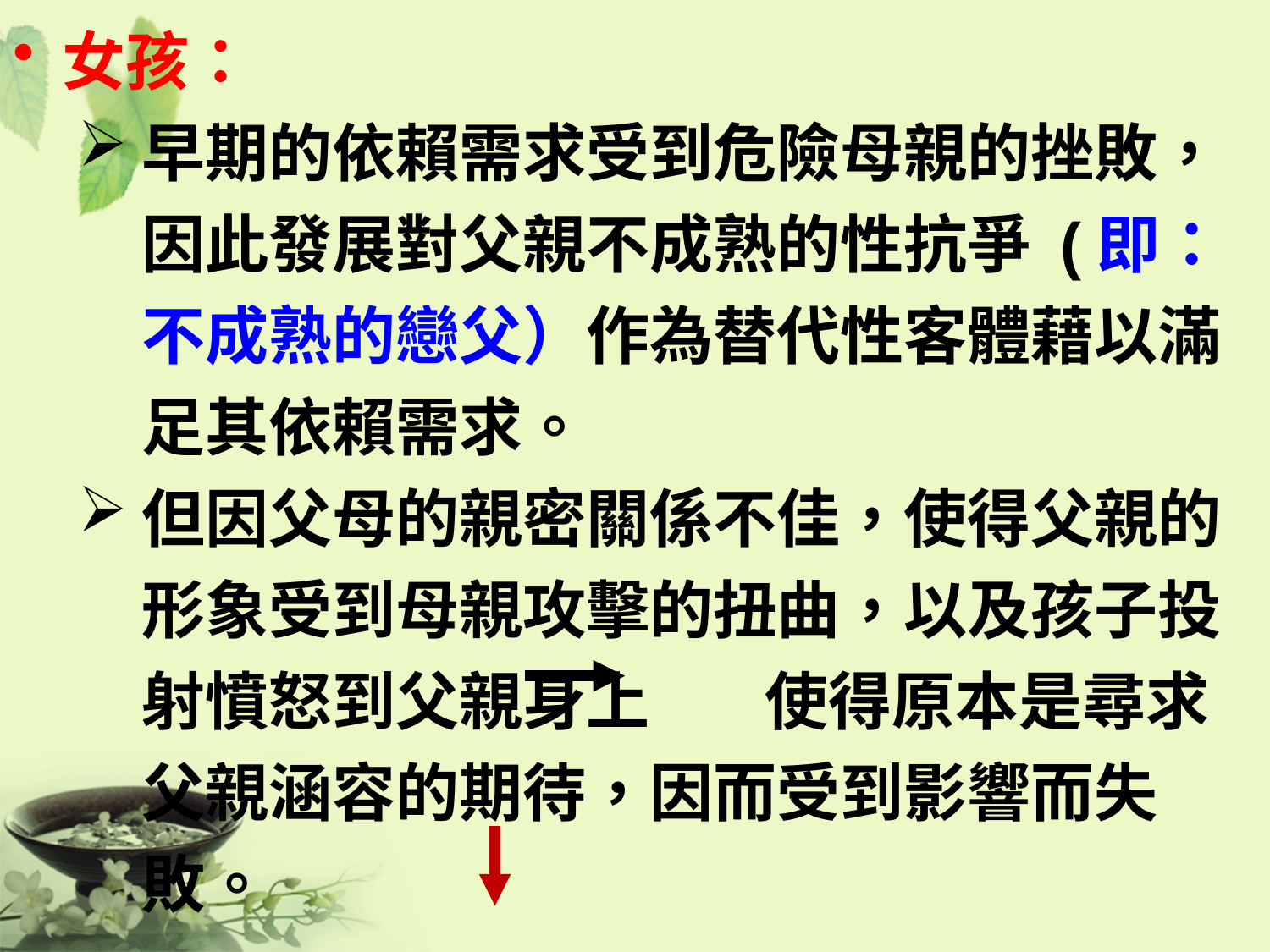

女孩：
早期的依賴需求受到危險母親的挫敗，因此發展對父親不成熟的性抗爭 (即：不成熟的戀父）作為替代性客體藉以滿足其依賴需求。
但因父母的親密關係不佳，使得父親的形象受到母親攻擊的扭曲，以及孩子投射憤怒到父親身上        使得原本是尋求父親涵容的期待，因而受到影響而失敗。